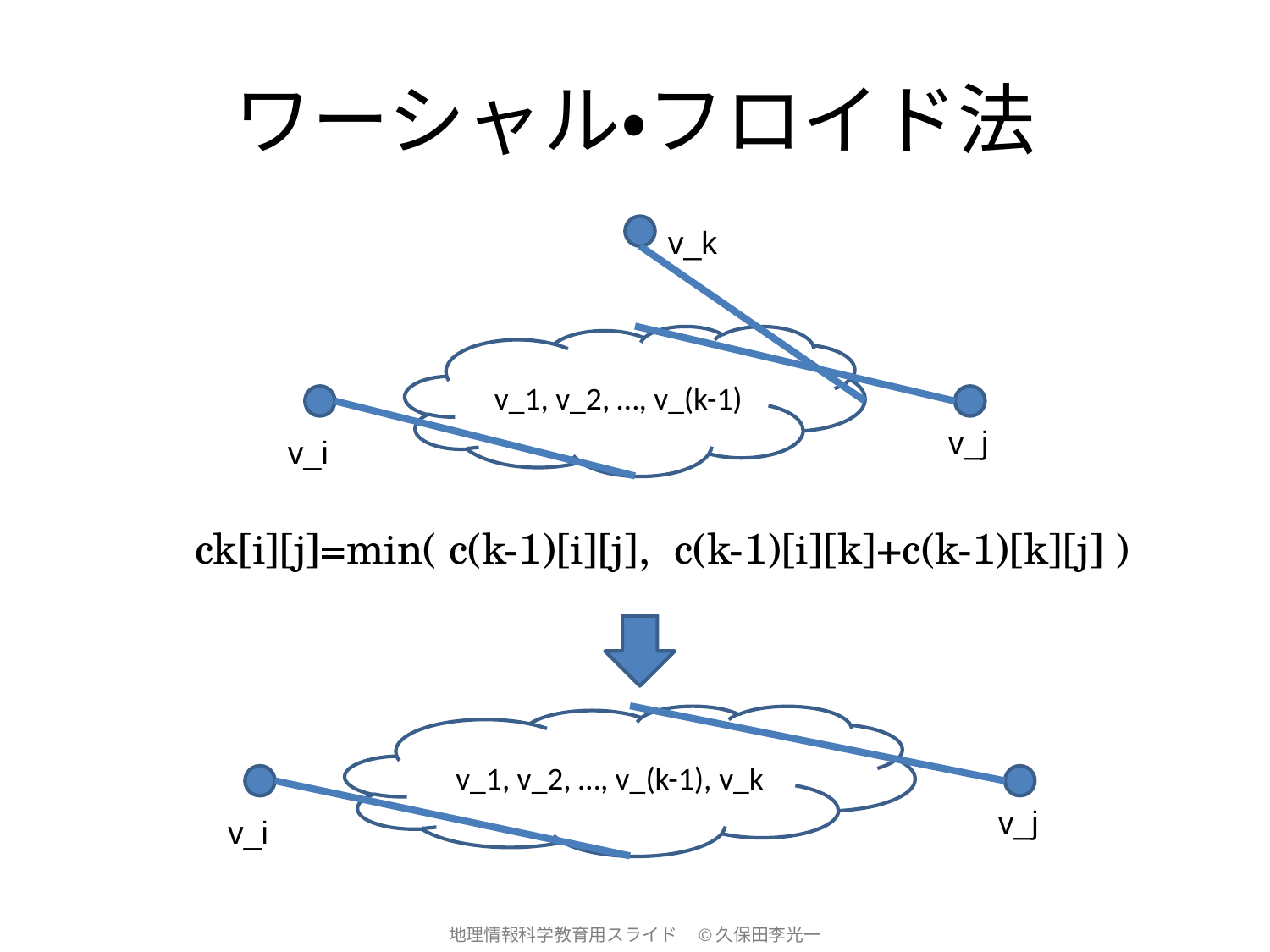

# ワーシャル・フロイド法

v_k
v_1, v_2, …, v_(k-1)

v_j
v_i
ck[i][j]=min( c(k-1)[i][j],  c(k-1)[i][k]+c(k-1)[k][j] )

v_1, v_2, …, v_(k-1), v_k

v_j
v_i